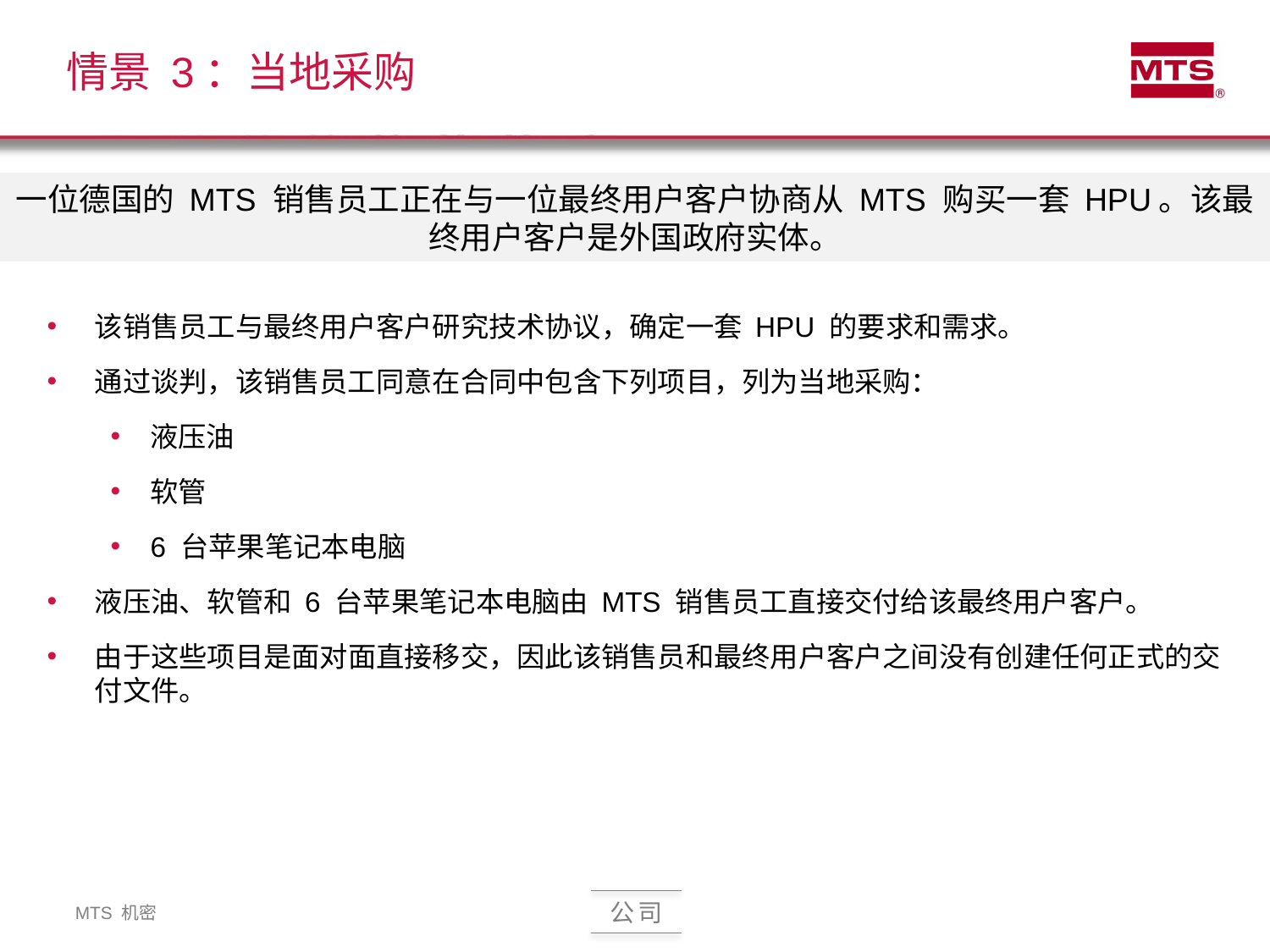

# 情景 3：当地采购
一位德国的 MTS 销售员工正在与一位最终用户客户协商从 MTS 购买一套 HPU。该最终用户客户是外国政府实体。
该销售员工与最终用户客户研究技术协议，确定一套 HPU 的要求和需求。
通过谈判，该销售员工同意在合同中包含下列项目，列为当地采购：
液压油
软管
6 台苹果笔记本电脑
液压油、软管和 6 台苹果笔记本电脑由 MTS 销售员工直接交付给该最终用户客户。
由于这些项目是面对面直接移交，因此该销售员和最终用户客户之间没有创建任何正式的交付文件。